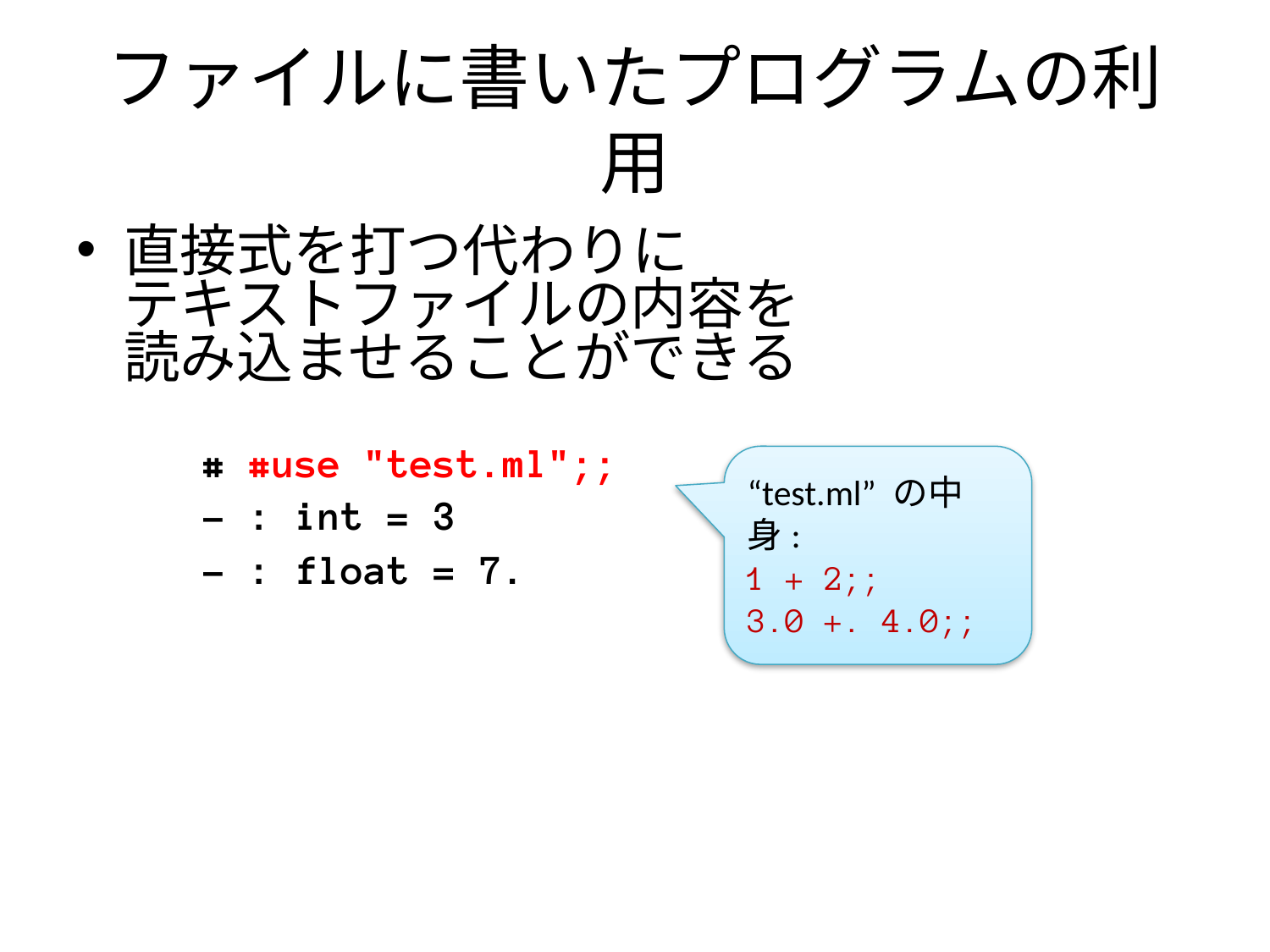

# ファイルに書いたプログラムの利用
直接式を打つ代わりに
テキストファイルの内容を
読み込ませることができる

# #use "test.ml";;
- : int = 3
- : float = 7.
“test.ml” の中身:
1 + 2;;
3.0 +. 4.0;;